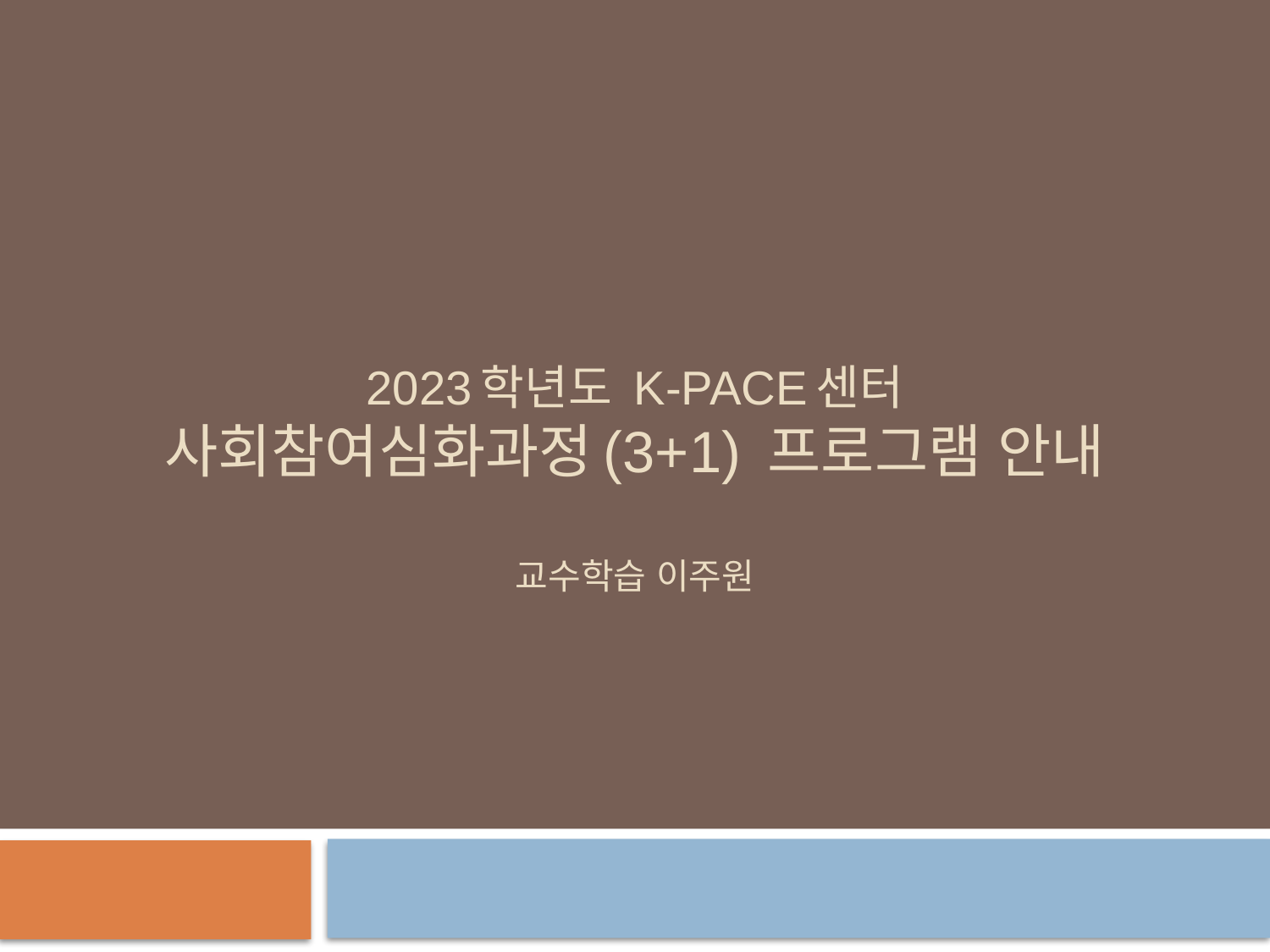

# 2023학년도 k-pace센터 사회참여심화과정(3+1) 프로그램 안내 교수학습 이주원